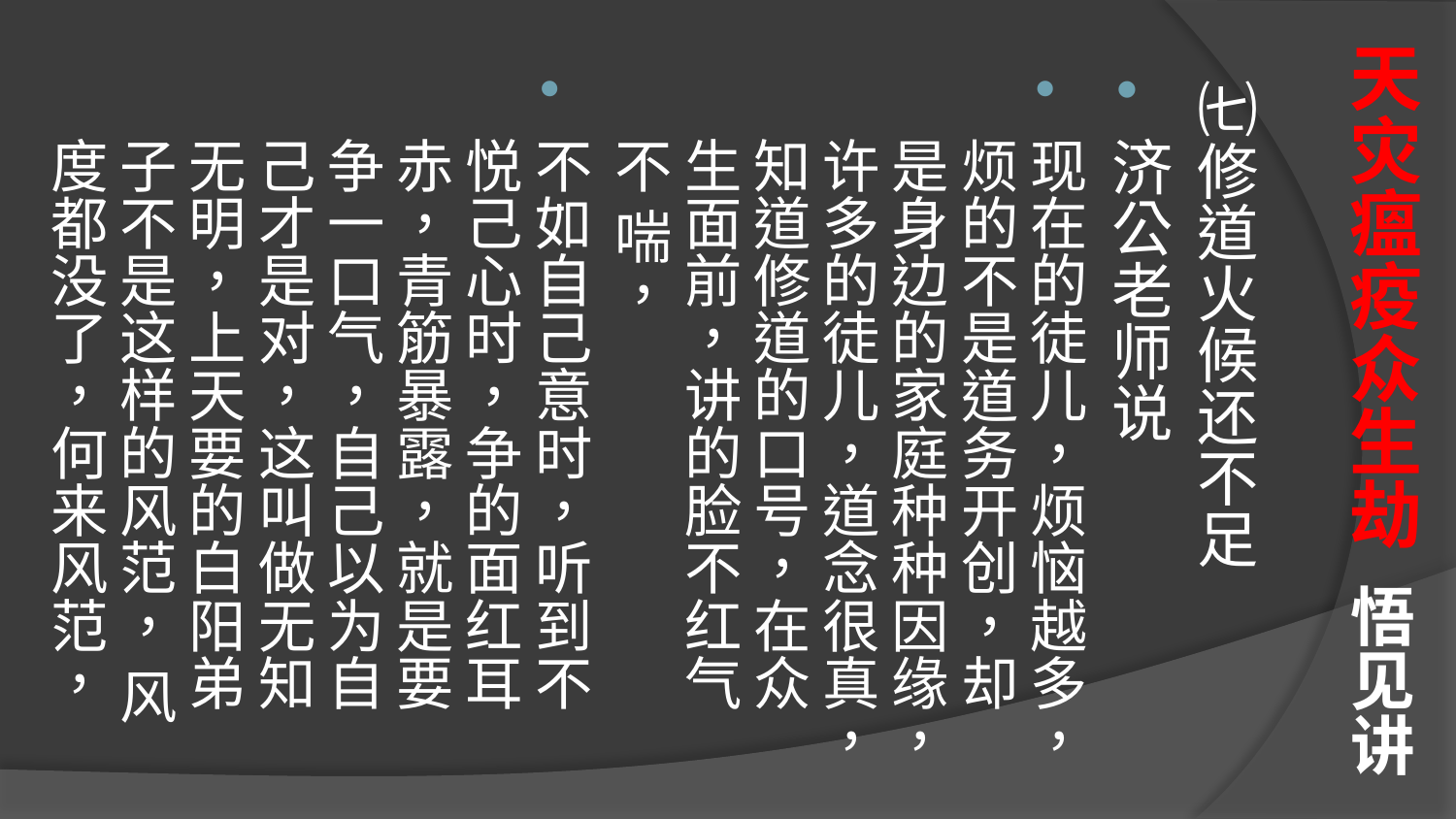

# 天灾瘟疫众生劫  悟见讲
㈦修道火候还不足
济公老师说
现在的徒儿，烦恼越多，烦的不是道务开创，却是身边的家庭种种因缘，许多的徒儿，道念很真，知道修道的口号，在众生面前，讲的脸不红气不 喘，
不如自己意时，听到不悦己心时，争的面红耳赤，青筋暴露，就是要争一口气，自己以为自己才是对，这叫做无知无明，上天要的白阳弟子不是这样的风范， 风度都没了，何来风范，